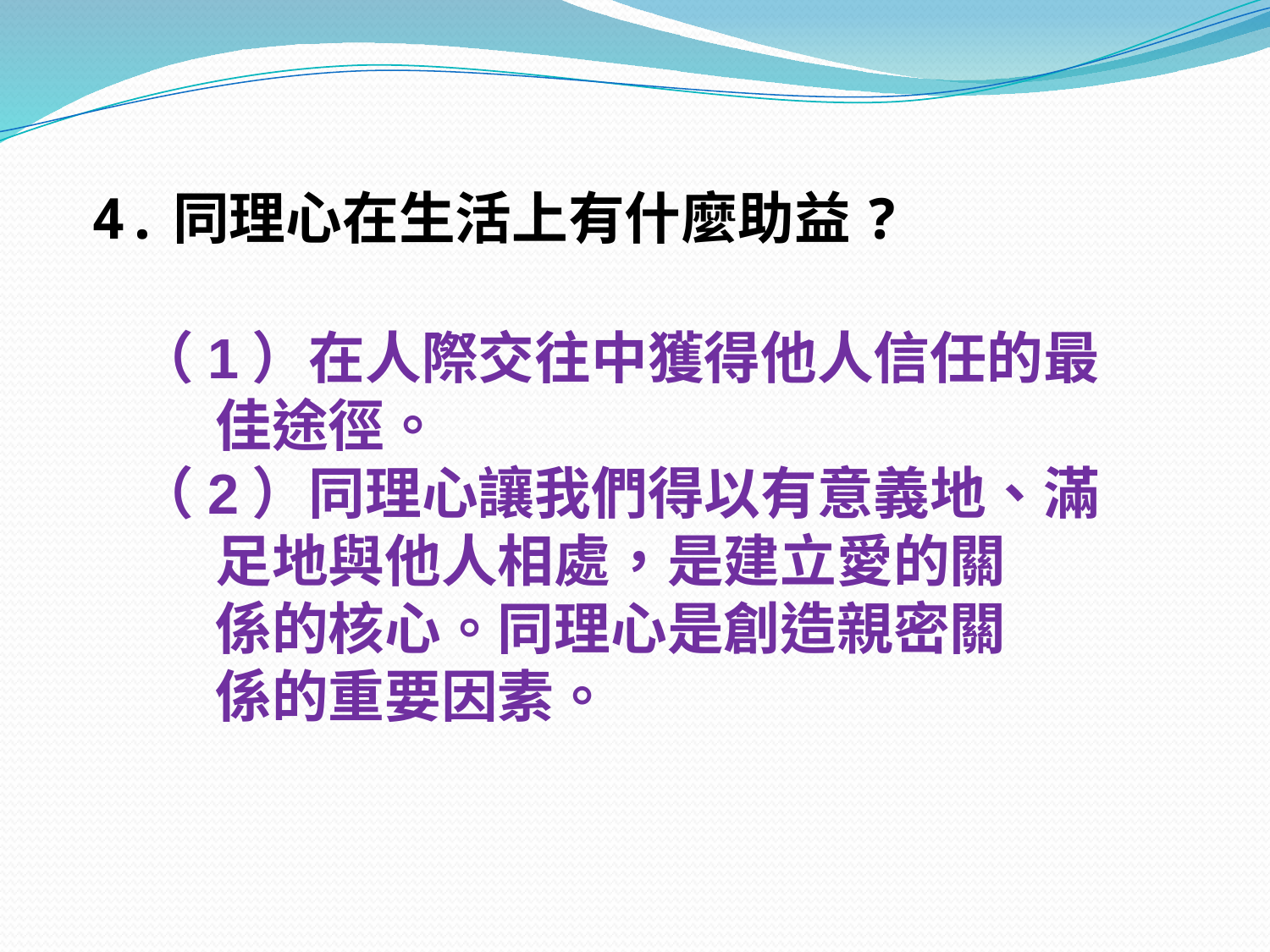

4.同理心在生活上有什麼助益?
（1）在人際交往中獲得他人信任的最
     佳途徑。
（2）同理心讓我們得以有意義地、滿
     足地與他人相處，是建立愛的關
     係的核心。同理心是創造親密關
     係的重要因素。